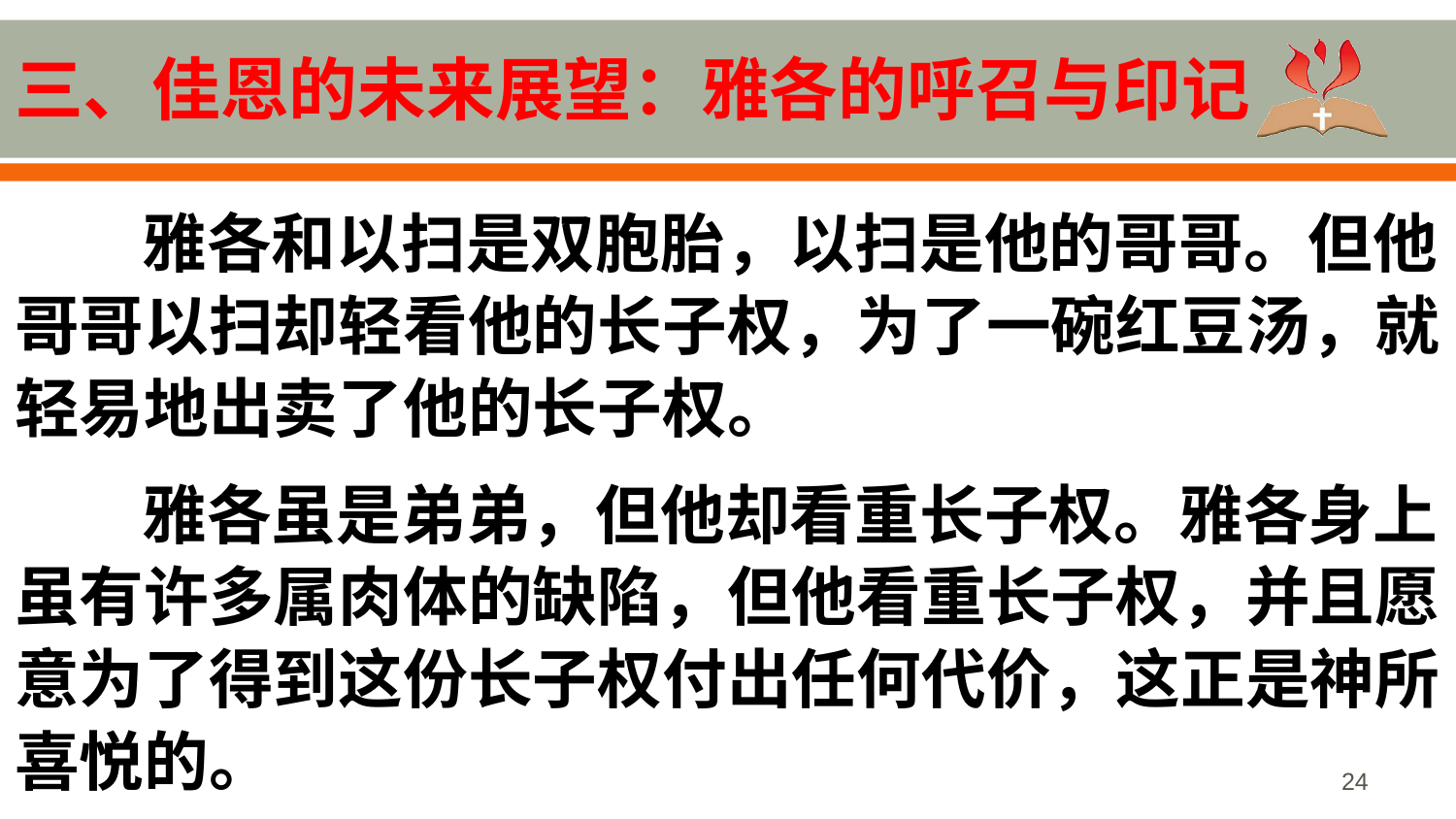

# 三、佳恩的未来展望：雅各的呼召与印记
雅各和以扫是双胞胎，以扫是他的哥哥。但他哥哥以扫却轻看他的长子权，为了一碗红豆汤，就轻易地出卖了他的长子权。
雅各虽是弟弟，但他却看重长子权。雅各身上虽有许多属肉体的缺陷，但他看重长子权，并且愿意为了得到这份长子权付出任何代价，这正是神所喜悦的。

24